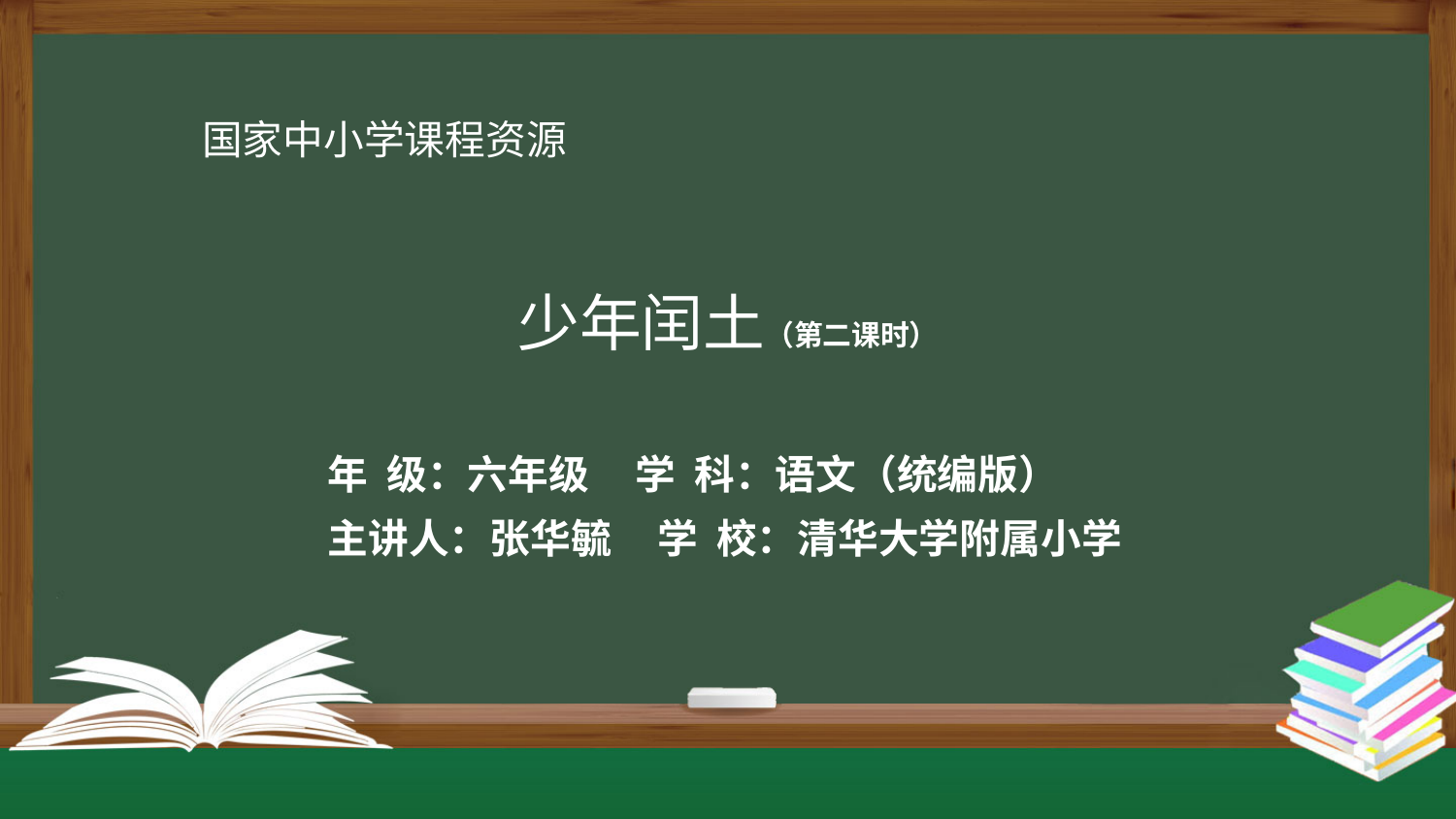

国家中小学课程资源
# 少年闰土（第二课时）
年  级：六年级     学  科：语文（统编版）
主讲人：张华毓     学  校：清华大学附属小学